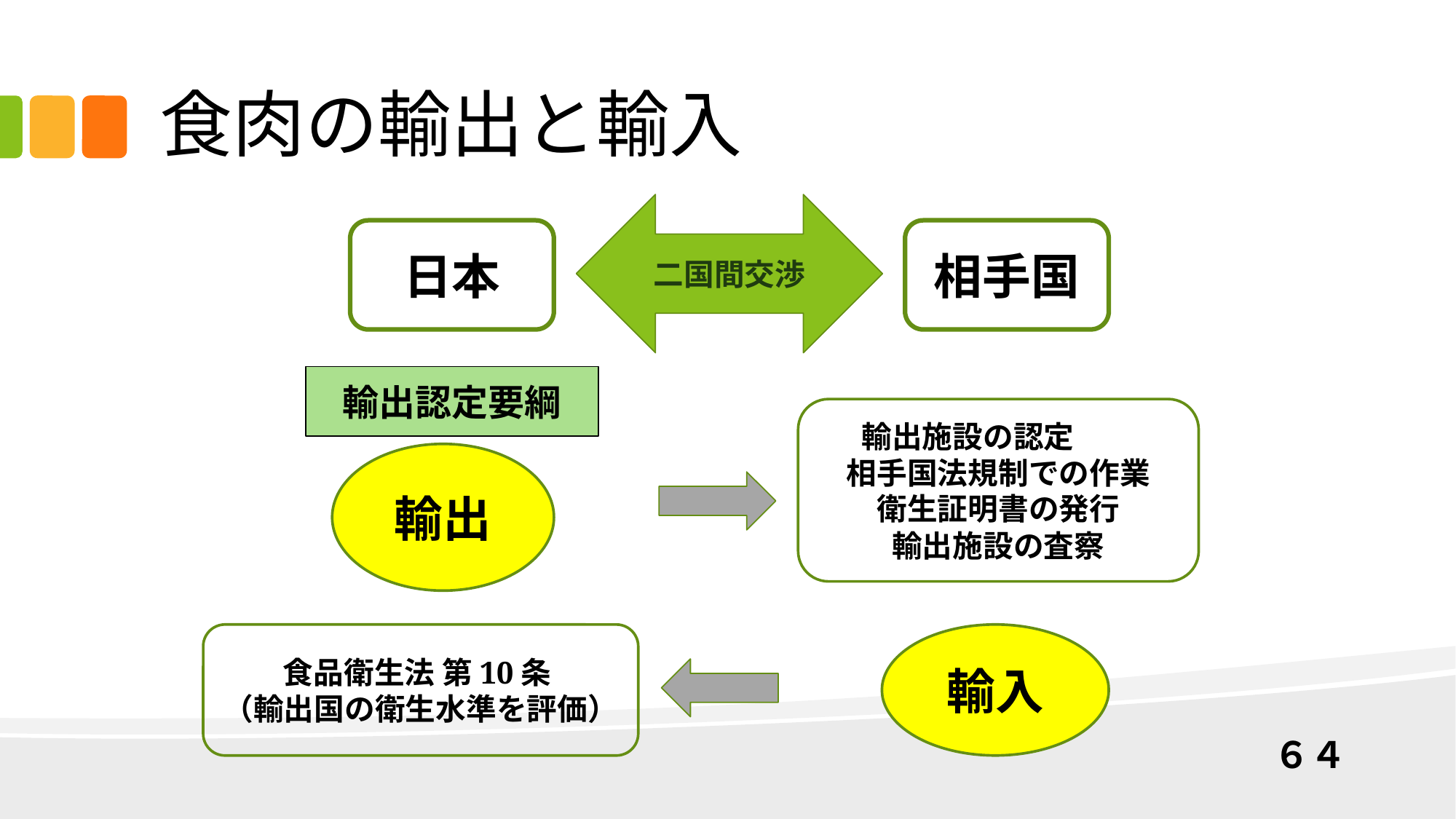

# 食肉の輸出と輸入
二国間交渉
日本
相手国
輸出認定要綱
輸出施設の認定
相手国法規制での作業
衛生証明書の発行
輸出施設の査察
輸出

食品衛生法 第10条
（輸出国の衛生水準を評価）
輸入

６４